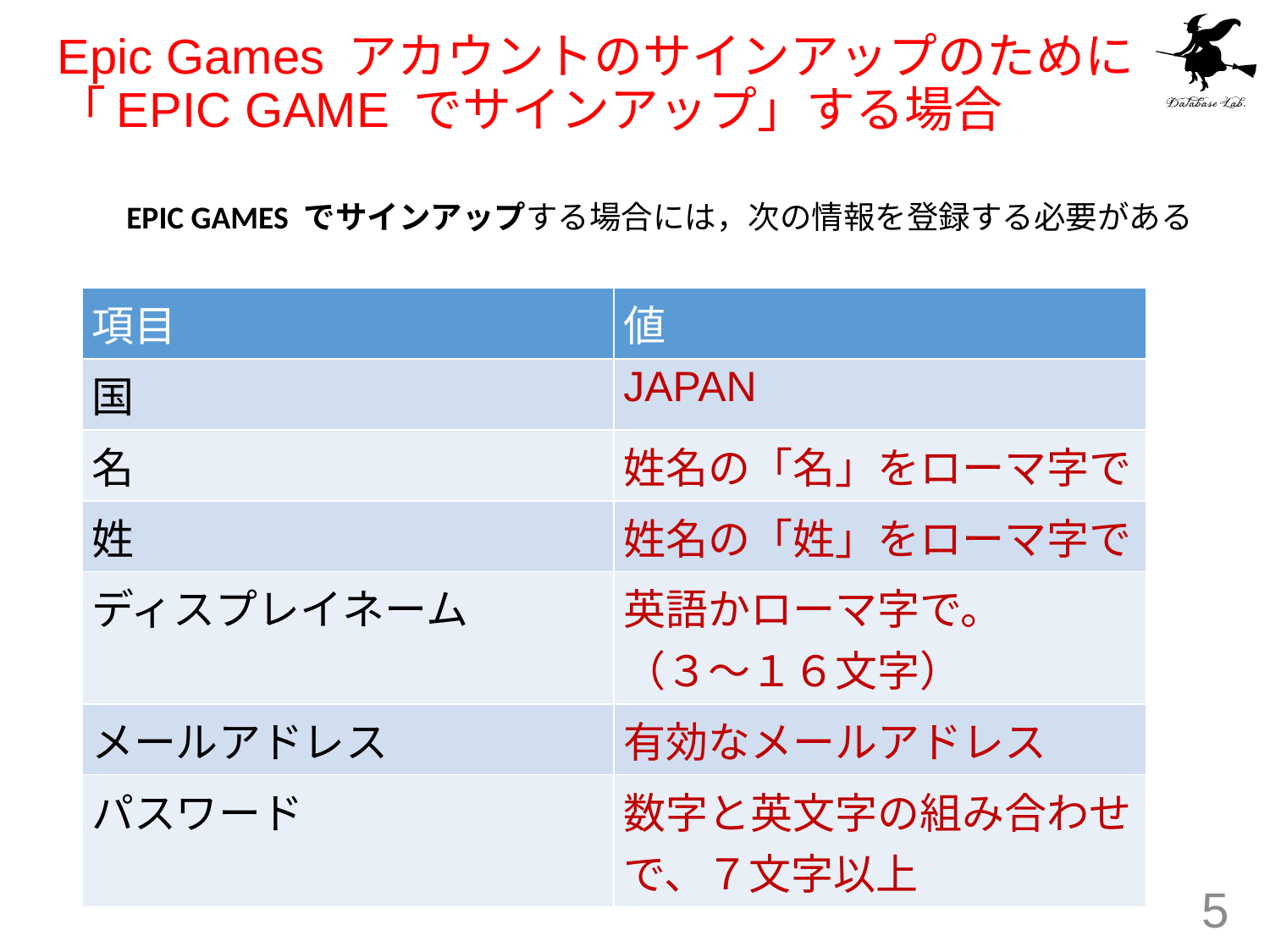

# Epic Games アカウントのサインアップのために 「EPIC GAME でサインアップ」する場合
EPIC GAMES でサインアップする場合には，次の情報を登録する必要がある
| 項目 | 値 |
| --- | --- |
| 国 | JAPAN |
| 名 | 姓名の「名」をローマ字で |
| 姓 | 姓名の「姓」をローマ字で |
| ディスプレイネーム | 英語かローマ字で。 （３～１６文字） |
| メールアドレス | 有効なメールアドレス |
| パスワード | 数字と英文字の組み合わせで、７文字以上 |
5